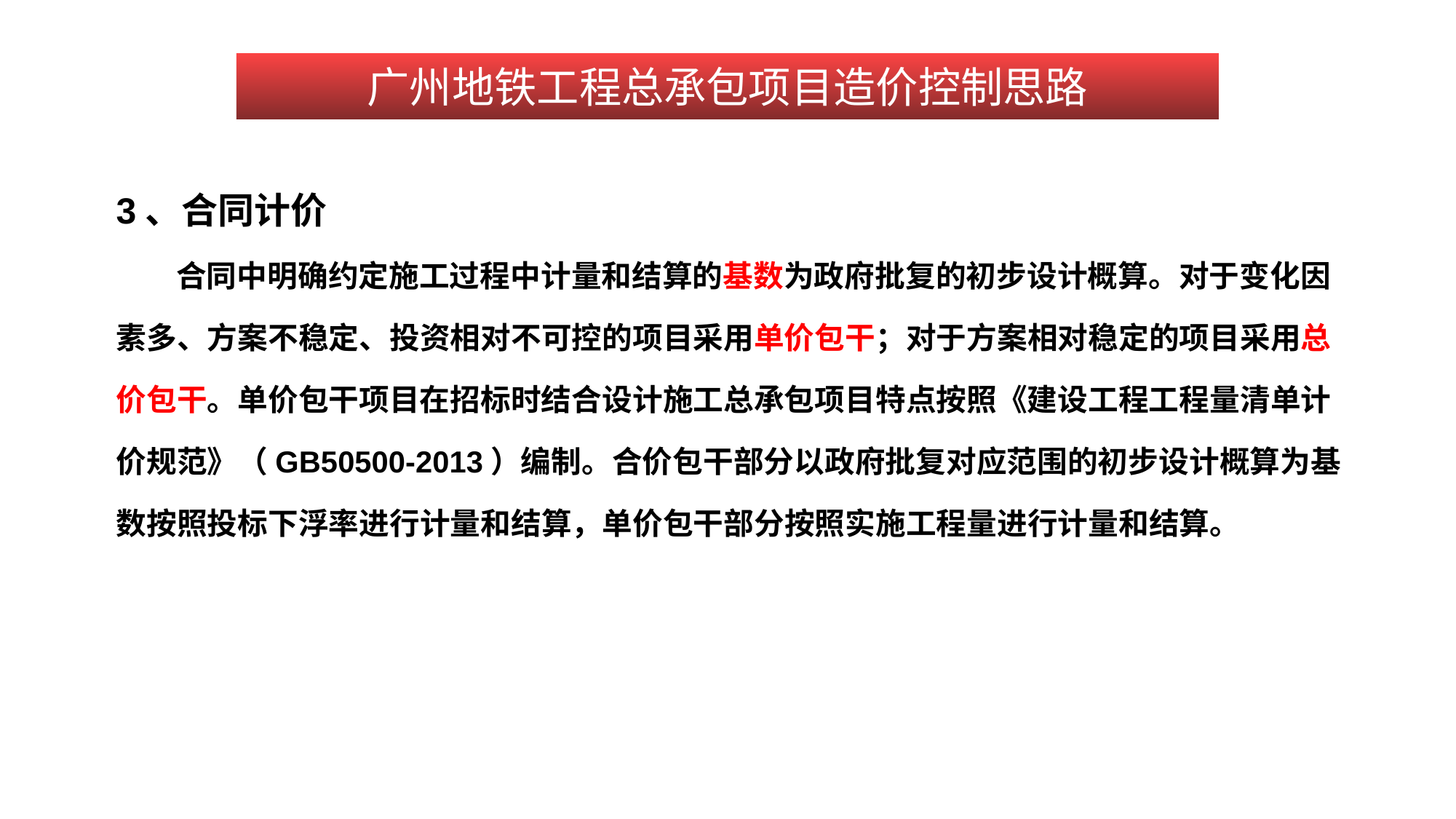

广州地铁工程总承包项目造价控制思路
3、合同计价
合同中明确约定施工过程中计量和结算的基数为政府批复的初步设计概算。对于变化因素多、方案不稳定、投资相对不可控的项目采用单价包干；对于方案相对稳定的项目采用总价包干。单价包干项目在招标时结合设计施工总承包项目特点按照《建设工程工程量清单计价规范》（GB50500-2013）编制。合价包干部分以政府批复对应范围的初步设计概算为基数按照投标下浮率进行计量和结算，单价包干部分按照实施工程量进行计量和结算。